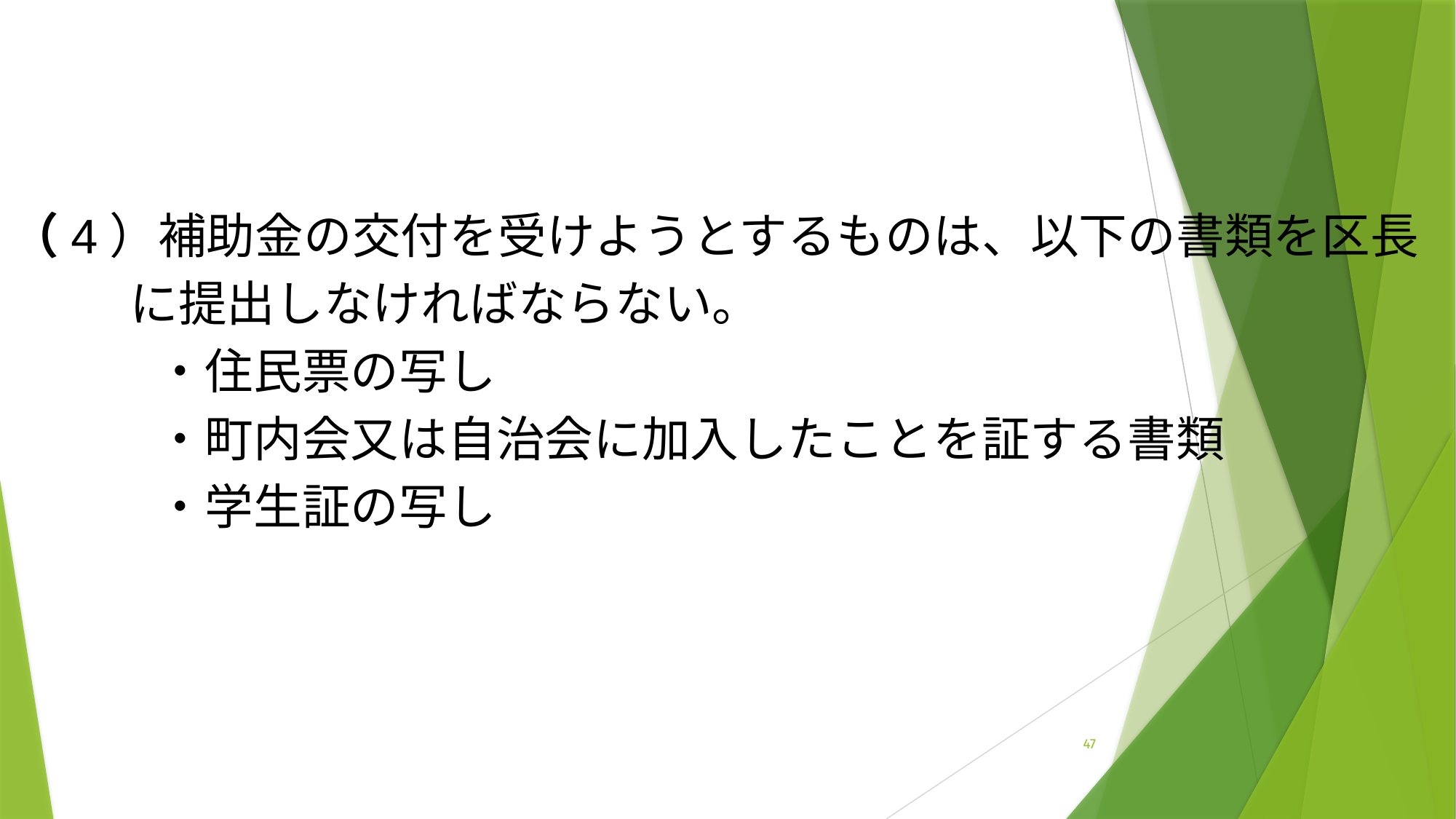

（4）補助金の交付を受けようとするものは、以下の書類を区長
　　  に提出しなければならない。
　　　・住民票の写し
　　　・町内会又は自治会に加入したことを証する書類
　　　・学生証の写し

47